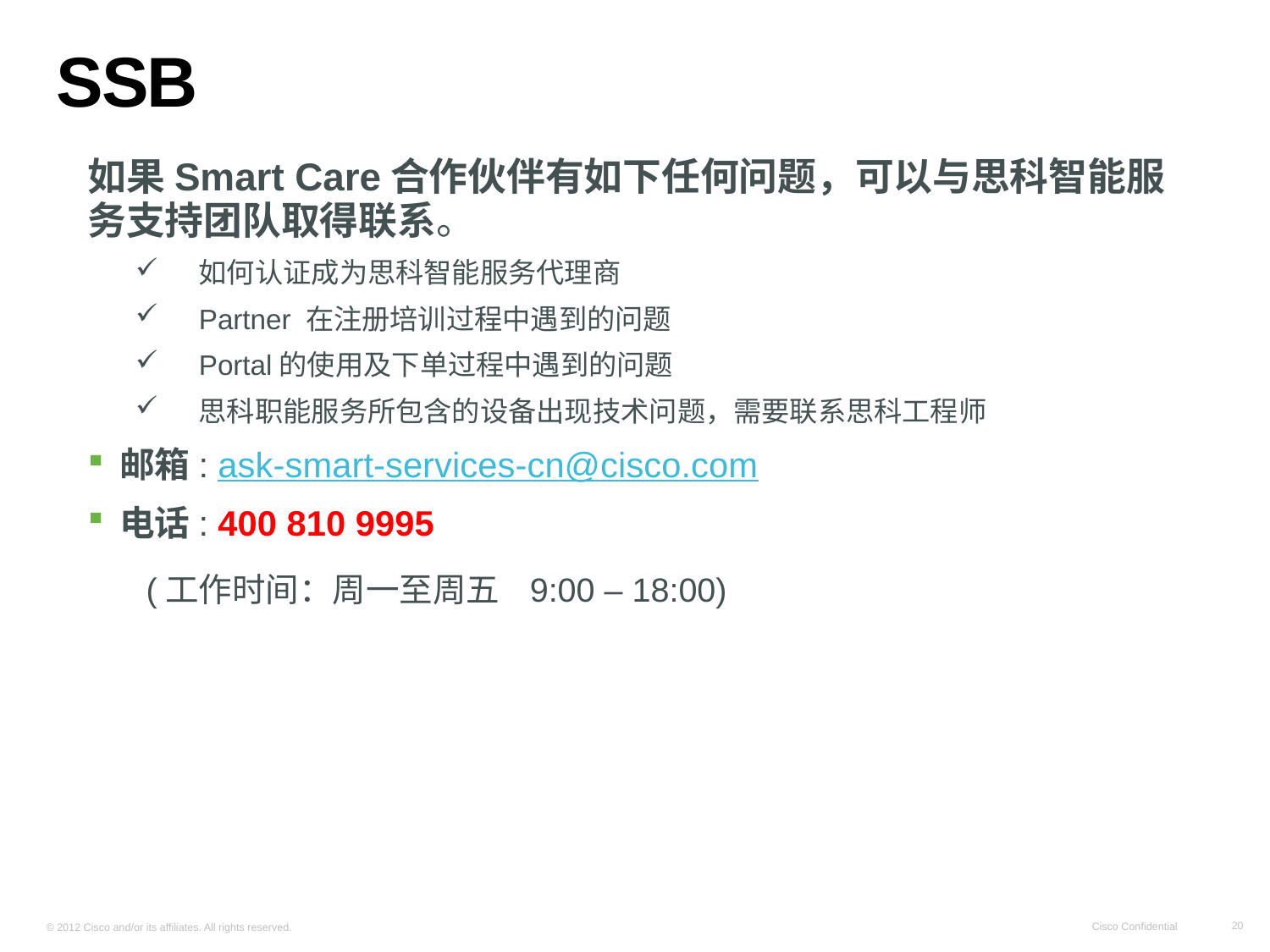

# SSB
如果Smart Care合作伙伴有如下任何问题，可以与思科智能服务支持团队取得联系。
如何认证成为思科智能服务代理商
Partner 在注册培训过程中遇到的问题
Portal的使用及下单过程中遇到的问题
思科职能服务所包含的设备出现技术问题，需要联系思科工程师
邮箱: ask-smart-services-cn@cisco.com
电话: 400 810 9995
      (工作时间：周一至周五   9:00 – 18:00)